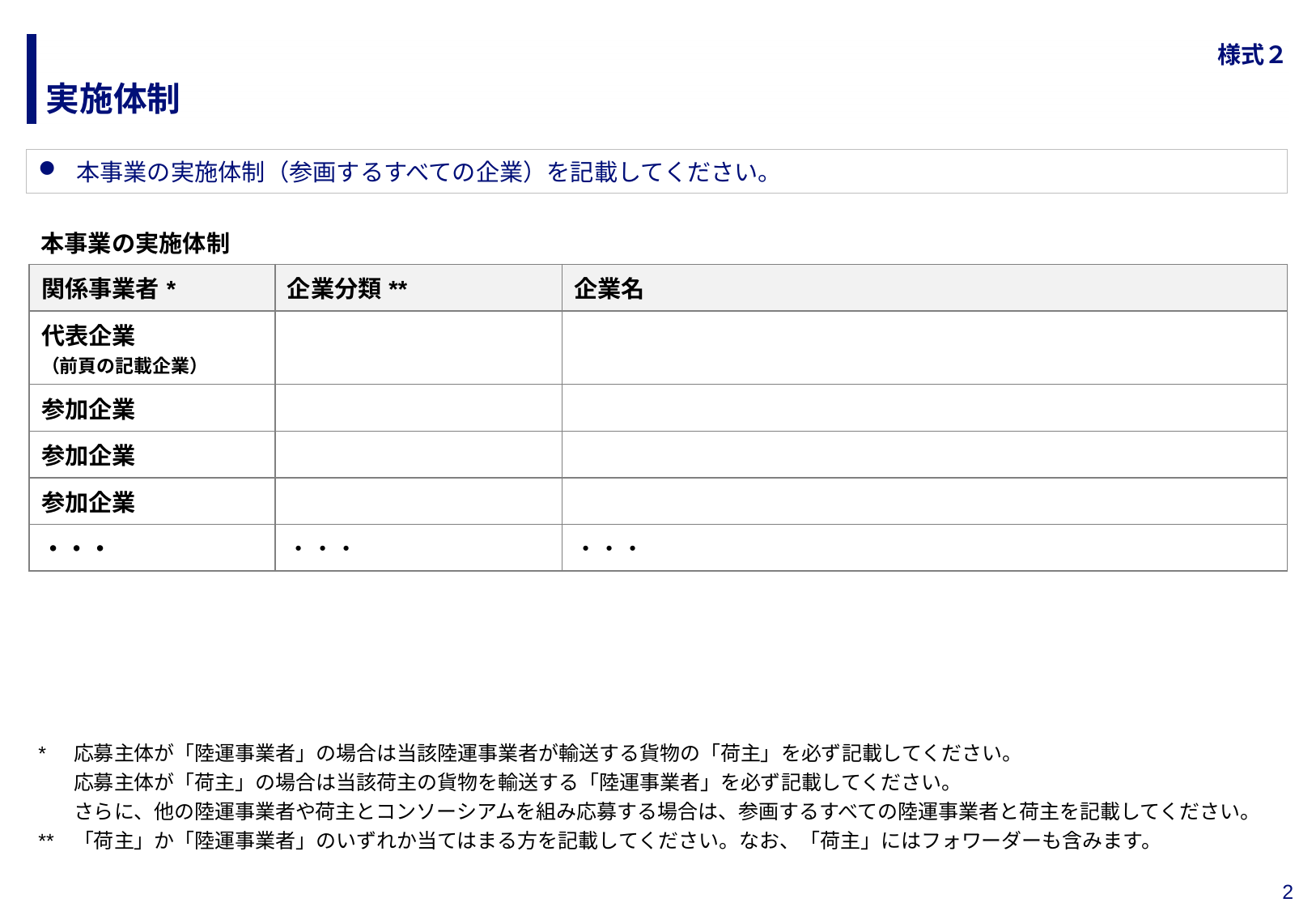

# 様式２
実施体制
本事業の実施体制（参画するすべての企業）を記載してください。
本事業の実施体制
| 関係事業者\* | 企業分類\*\* | 企業名 |
| --- | --- | --- |
| 代表企業 （前頁の記載企業） |  |  |
| 参加企業 |  |  |
| 参加企業 |  |  |
| 参加企業 |  |  |
| ・・・ | ・・・ | ・・・ |
*		応募主体が「陸運事業者」の場合は当該陸運事業者が輸送する貨物の「荷主」を必ず記載してください。
		応募主体が「荷主」の場合は当該荷主の貨物を輸送する「陸運事業者」を必ず記載してください。
		さらに、他の陸運事業者や荷主とコンソーシアムを組み応募する場合は、参画するすべての陸運事業者と荷主を記載してください。
**	「荷主」か「陸運事業者」のいずれか当てはまる方を記載してください。なお、「荷主」にはフォワーダーも含みます。